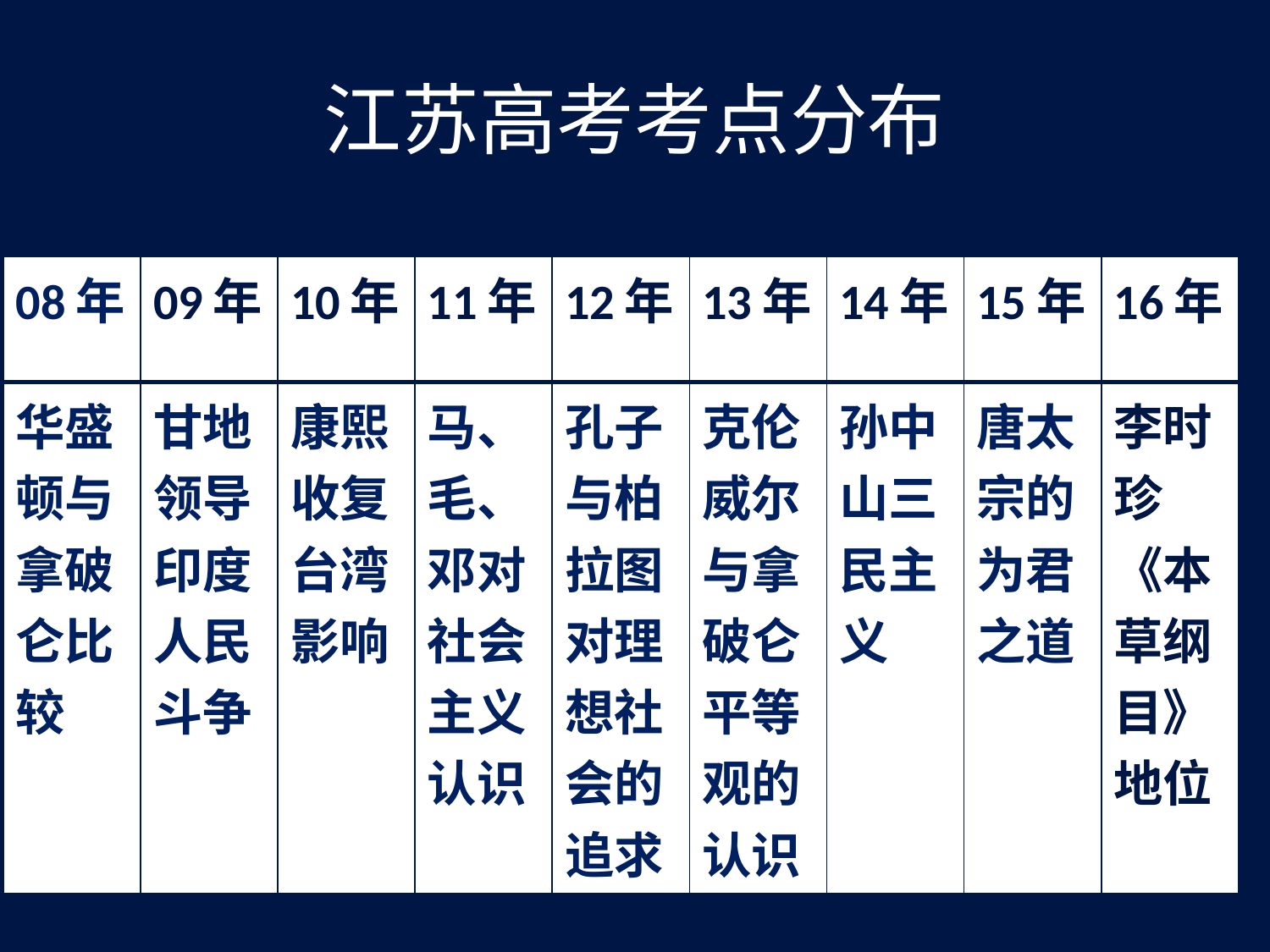

# 江苏高考考点分布
| 08年 | 09年 | 10年 | 11年 | 12年 | 13年 | 14年 | 15年 | 16年 |
| --- | --- | --- | --- | --- | --- | --- | --- | --- |
| 华盛顿与拿破仑比较 | 甘地领导印度人民斗争 | 康熙收复台湾影响 | 马、毛、邓对社会主义认识 | 孔子与柏拉图对理想社会的追求 | 克伦威尔与拿破仑平等观的认识 | 孙中山三民主义 | 唐太宗的为君之道 | 李时珍《本草纲目》地位 |